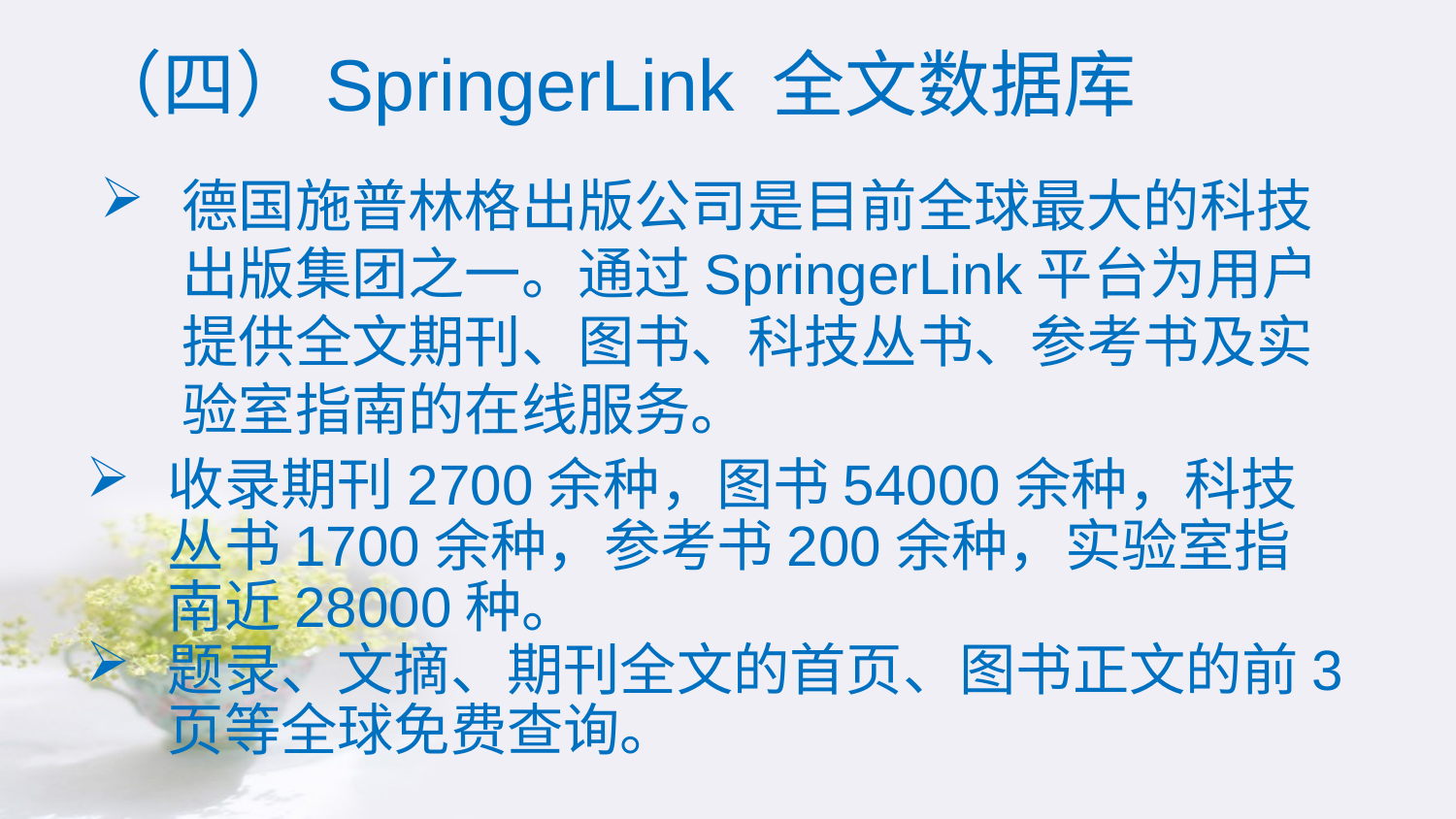

（四）SpringerLink 全文数据库
德国施普林格出版公司是目前全球最大的科技出版集团之一。通过SpringerLink平台为用户提供全文期刊、图书、科技丛书、参考书及实验室指南的在线服务。
收录期刊2700余种，图书54000余种，科技丛书1700余种，参考书200余种，实验室指南近28000种。
题录、文摘、期刊全文的首页、图书正文的前3页等全球免费查询。